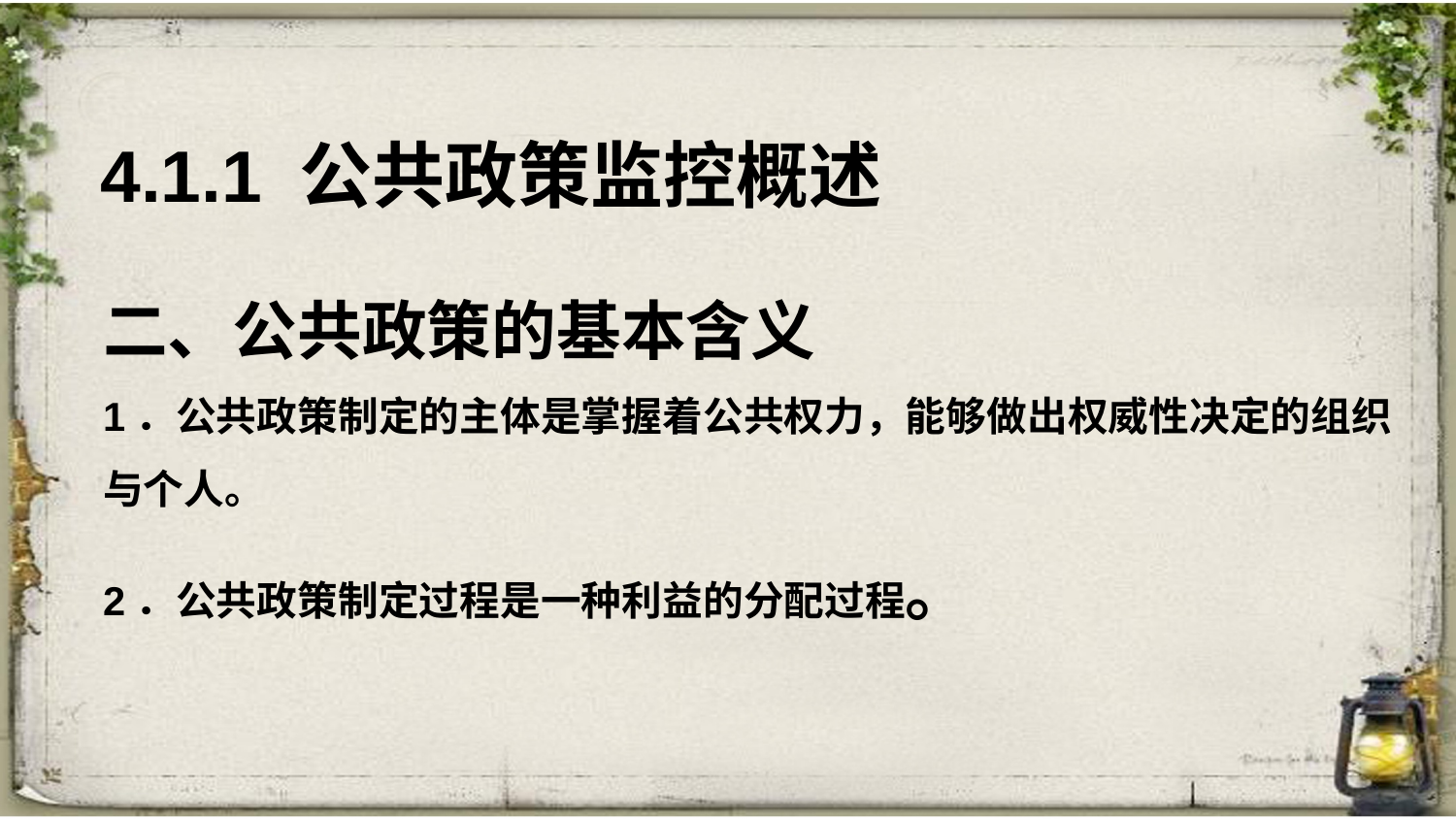

4.1.1 公共政策监控概述
二、公共政策的基本含义
1．公共政策制定的主体是掌握着公共权力，能够做出权威性决定的组织
与个人。
2．公共政策制定过程是一种利益的分配过程。